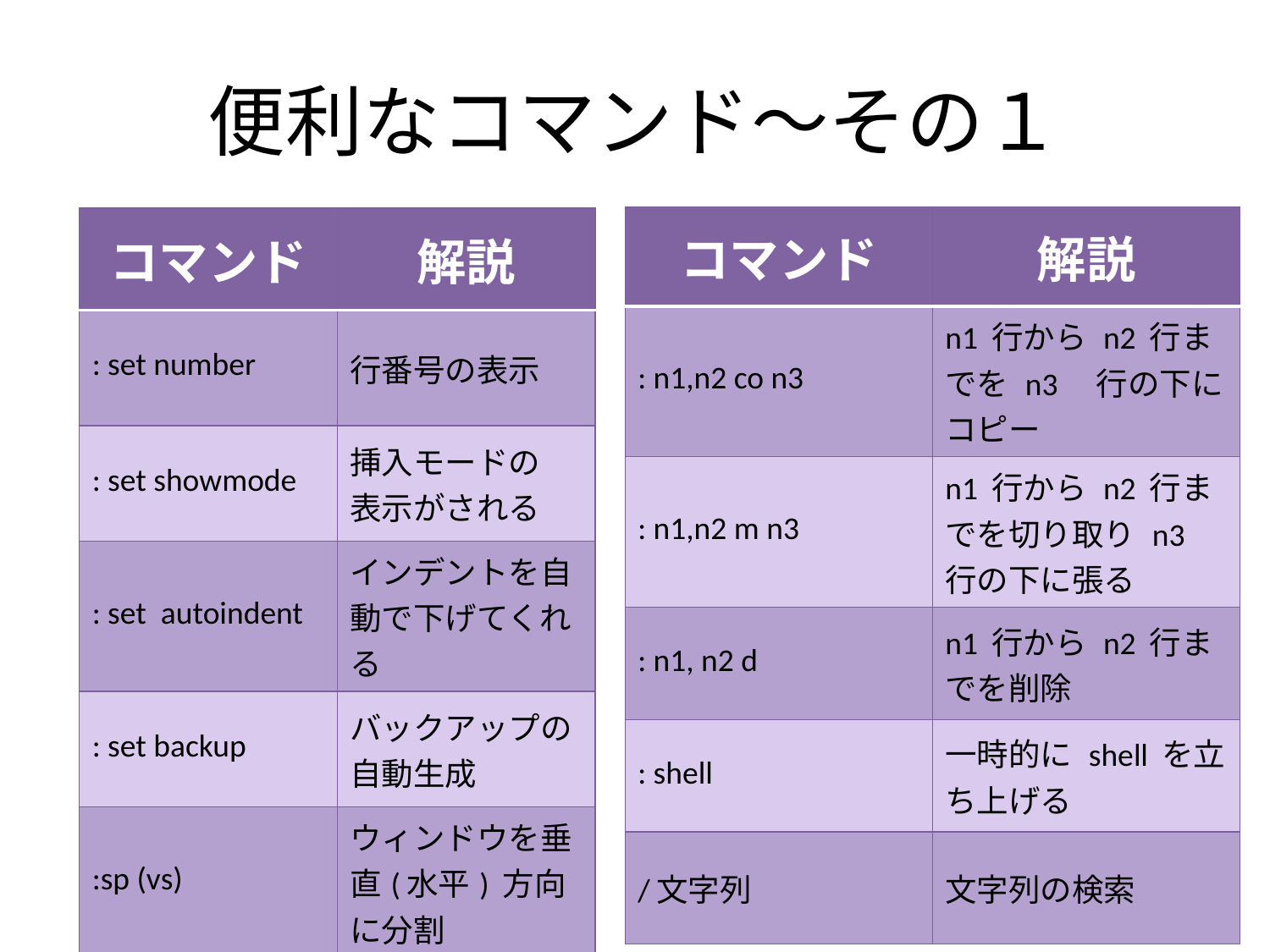

# 便利なコマンド～その１
| コマンド | 解説 |
| --- | --- |
| : n1,n2 co n3 | n1 行から n2 行までを n3　行の下にコピー |
| : n1,n2 m n3 | n1 行から n2 行までを切り取り n3 行の下に張る |
| : n1, n2 d | n1 行から n2 行までを削除 |
| : shell | 一時的に shell を立ち上げる |
| /文字列 | 文字列の検索 |
| コマンド | 解説 |
| --- | --- |
| : set number | 行番号の表示 |
| : set showmode | 挿入モードの 表示がされる |
| : set autoindent | インデントを自動で下げてくれる |
| : set backup | バックアップの自動生成 |
| :sp (vs) | ウィンドウを垂直(水平) 方向に分割 |